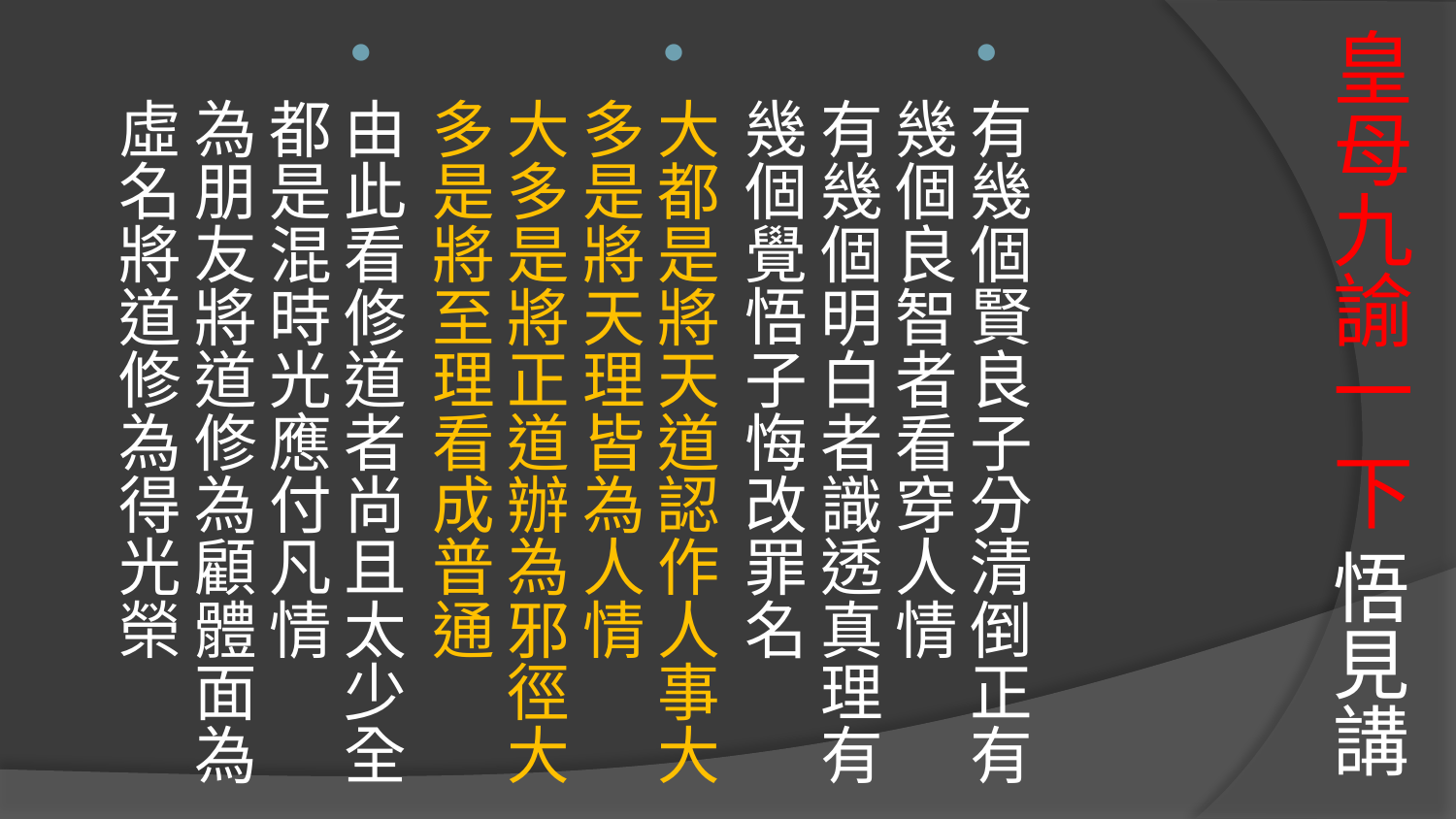

# 皇母九諭一 下 悟見講
有幾個賢良子分清倒正有幾個良智者看穿人情
有幾個明白者識透真理有幾個覺悟子悔改罪名
大都是將天道認作人事大多是將天理皆為人情
大多是將正道辦為邪徑大多是將至理看成普通
由此看修道者尚且太少全都是混時光應付凡情
為朋友將道修為顧體面為虛名將道修為得光榮